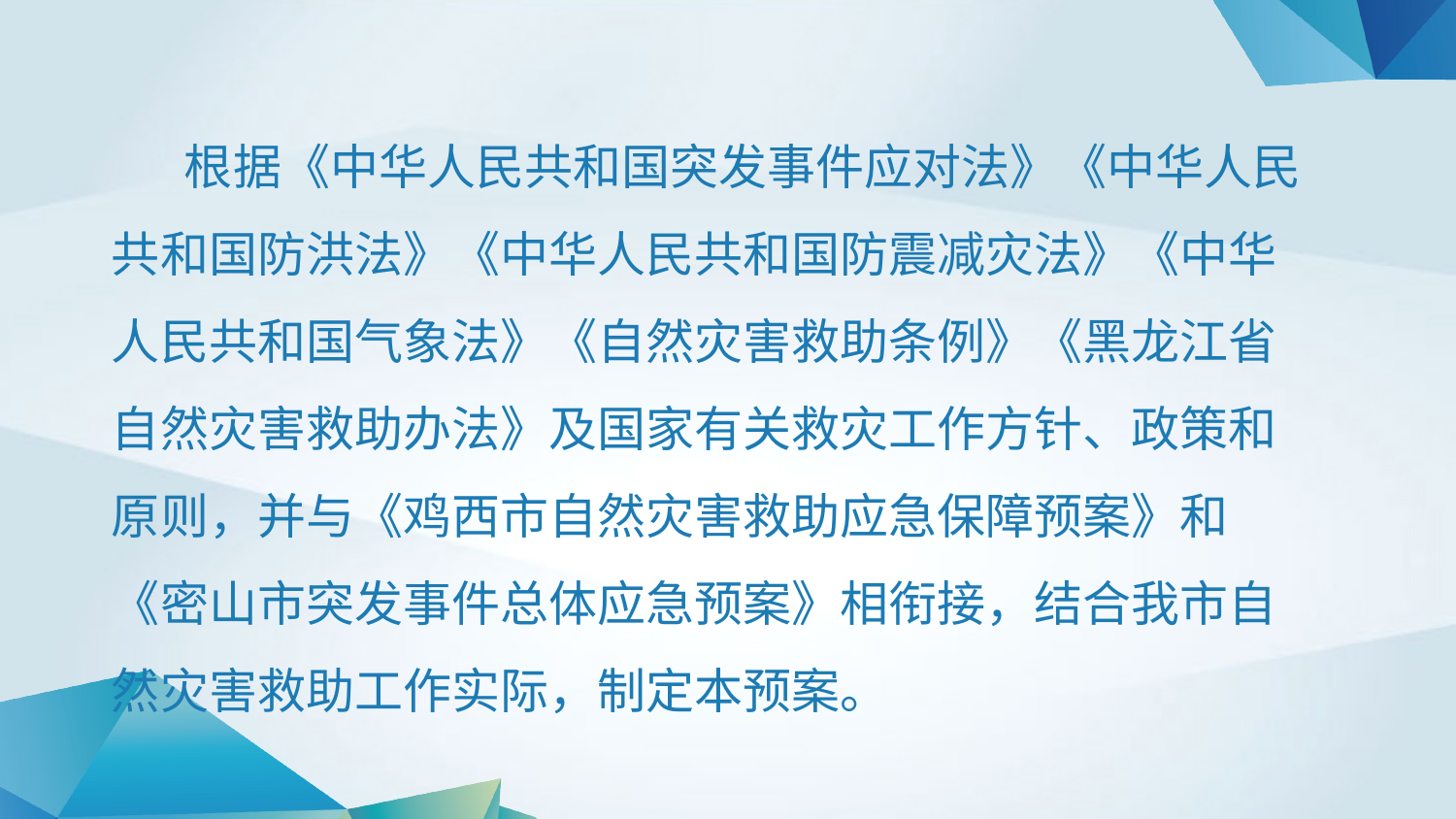

根据《中华人民共和国突发事件应对法》《中华人民共和国防洪法》《中华人民共和国防震减灾法》《中华人民共和国气象法》《自然灾害救助条例》《黑龙江省自然灾害救助办法》及国家有关救灾工作方针、政策和原则，并与《鸡西市自然灾害救助应急保障预案》和《密山市突发事件总体应急预案》相衔接，结合我市自然灾害救助工作实际，制定本预案。